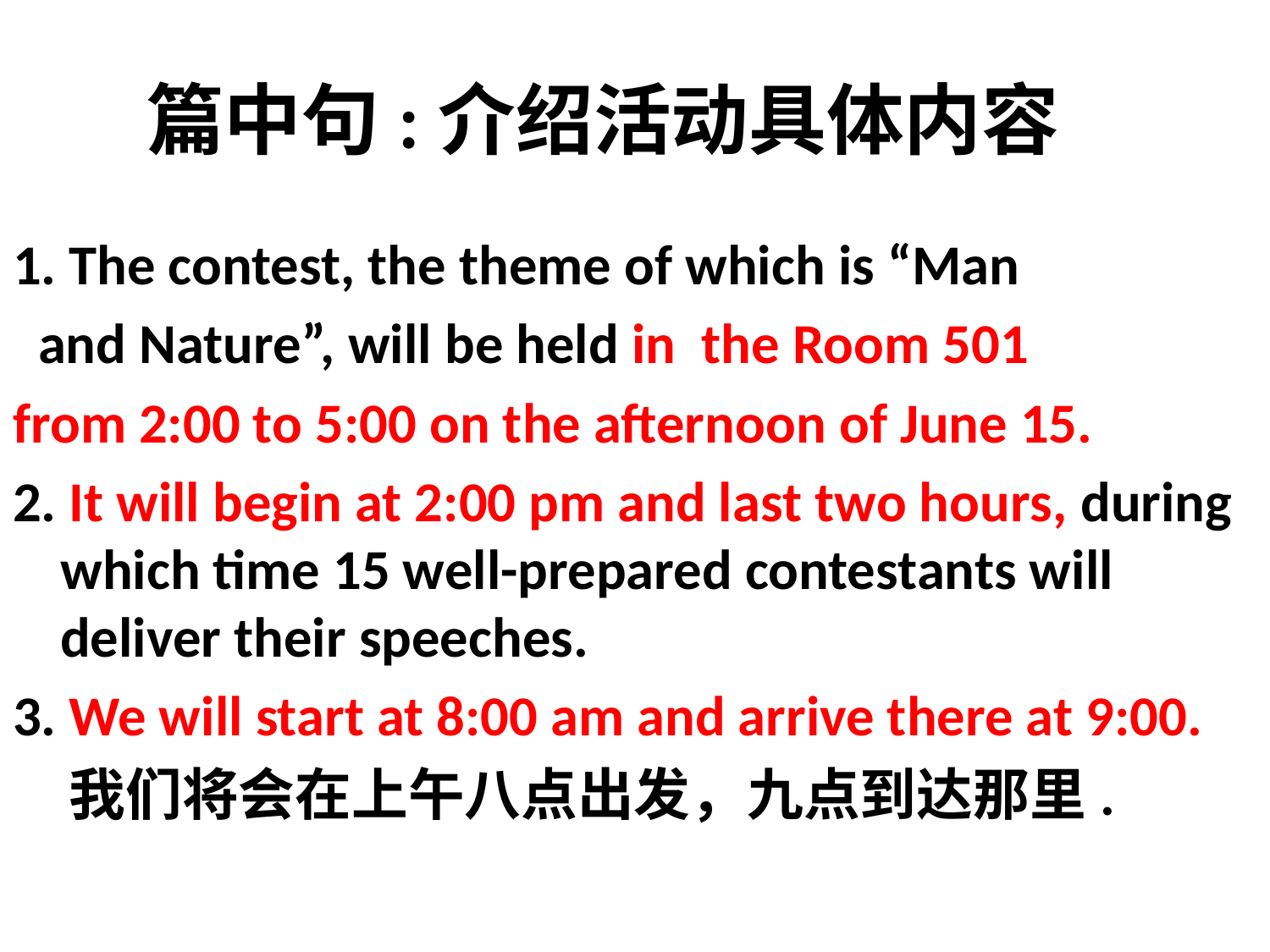

# 篇中句:介绍活动具体内容
1. The contest, the theme of which is “Man
  and Nature”, will be held in  the Room 501
from 2:00 to 5:00 on the afternoon of June 15.
2. It will begin at 2:00 pm and last two hours, during which time 15 well-prepared contestants will deliver their speeches.
3. We will start at 8:00 am and arrive there at 9:00.
　我们将会在上午八点出发，九点到达那里.